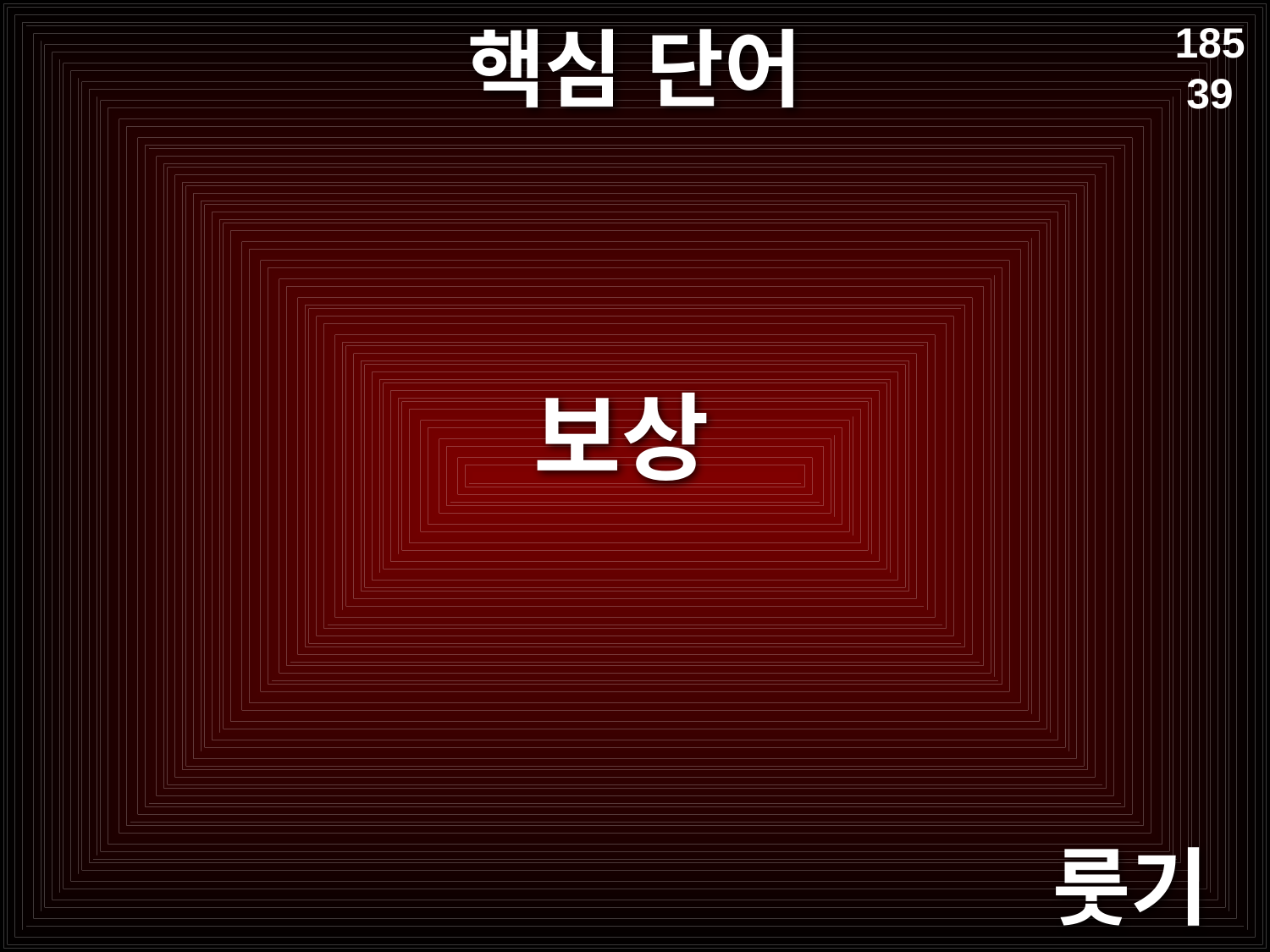

# 핵심 단어
185
39

보상
룻기